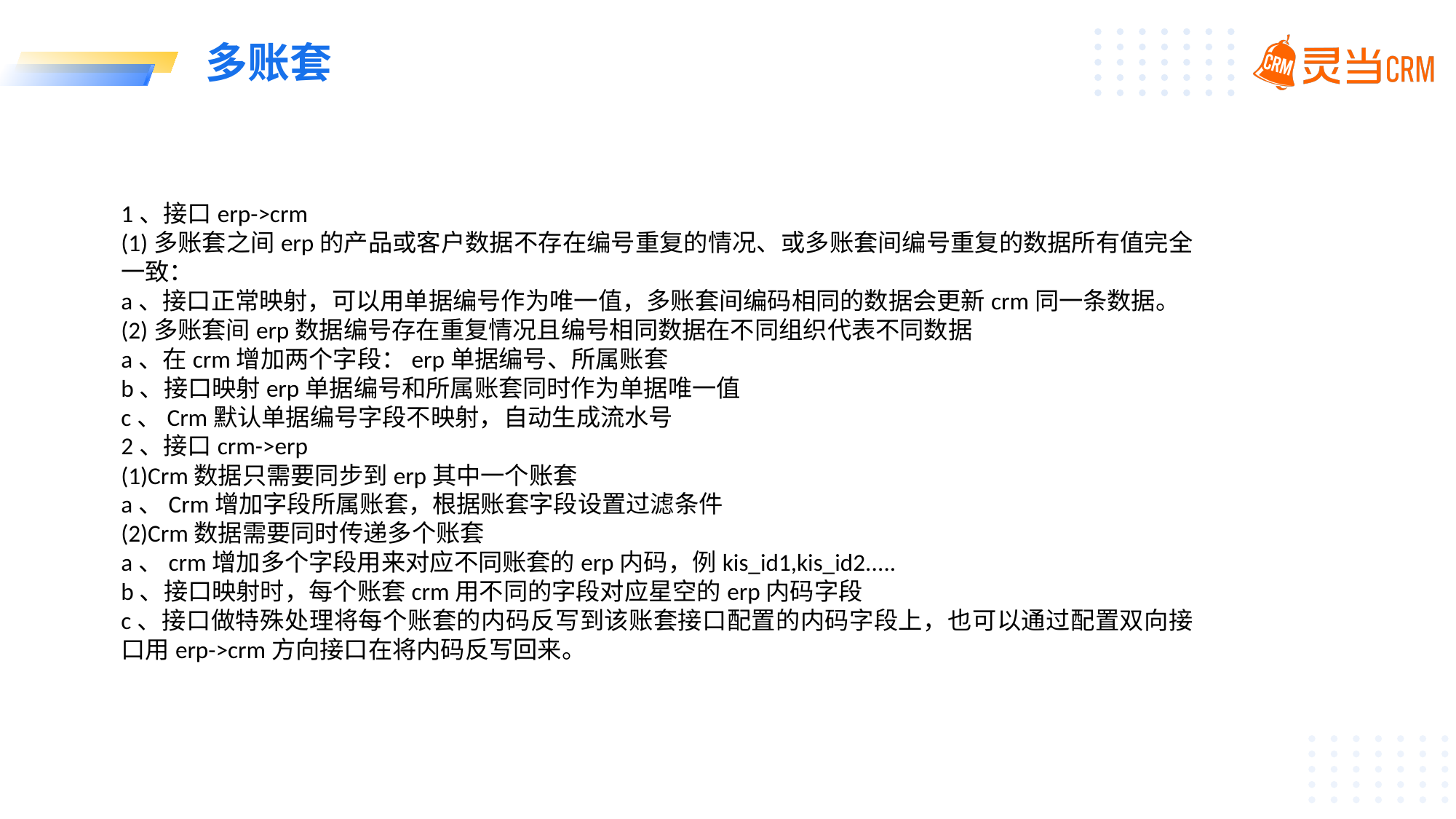

# 多账套

1、接口erp->crm
(1)多账套之间erp的产品或客户数据不存在编号重复的情况、或多账套间编号重复的数据所有值完全一致：
a、接口正常映射，可以用单据编号作为唯一值，多账套间编码相同的数据会更新crm同一条数据。
(2)多账套间erp数据编号存在重复情况且编号相同数据在不同组织代表不同数据
a、在crm增加两个字段：erp单据编号、所属账套
b、接口映射erp单据编号和所属账套同时作为单据唯一值
c、Crm默认单据编号字段不映射，自动生成流水号
2、接口crm->erp
(1)Crm数据只需要同步到erp其中一个账套
a、Crm增加字段所属账套，根据账套字段设置过滤条件
(2)Crm数据需要同时传递多个账套
a、crm增加多个字段用来对应不同账套的erp内码，例kis_id1,kis_id2.....
b、接口映射时，每个账套crm用不同的字段对应星空的erp内码字段
c、接口做特殊处理将每个账套的内码反写到该账套接口配置的内码字段上，也可以通过配置双向接口用erp->crm方向接口在将内码反写回来。